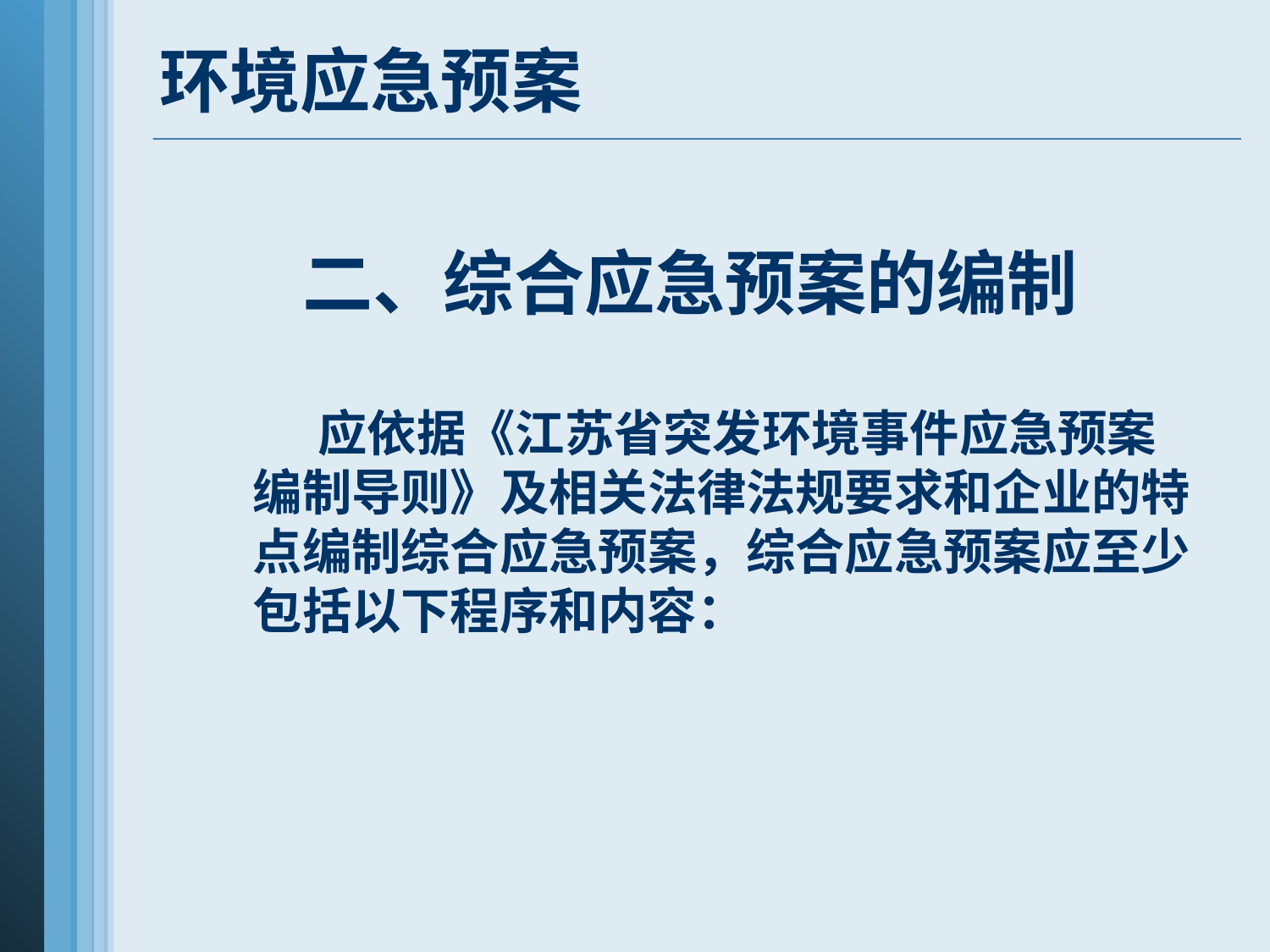

# 环境应急预案
     二、综合应急预案的编制

         应依据《江苏省突发环境事件应急预案编制导则》及相关法律法规要求和企业的特点编制综合应急预案，综合应急预案应至少包括以下程序和内容：